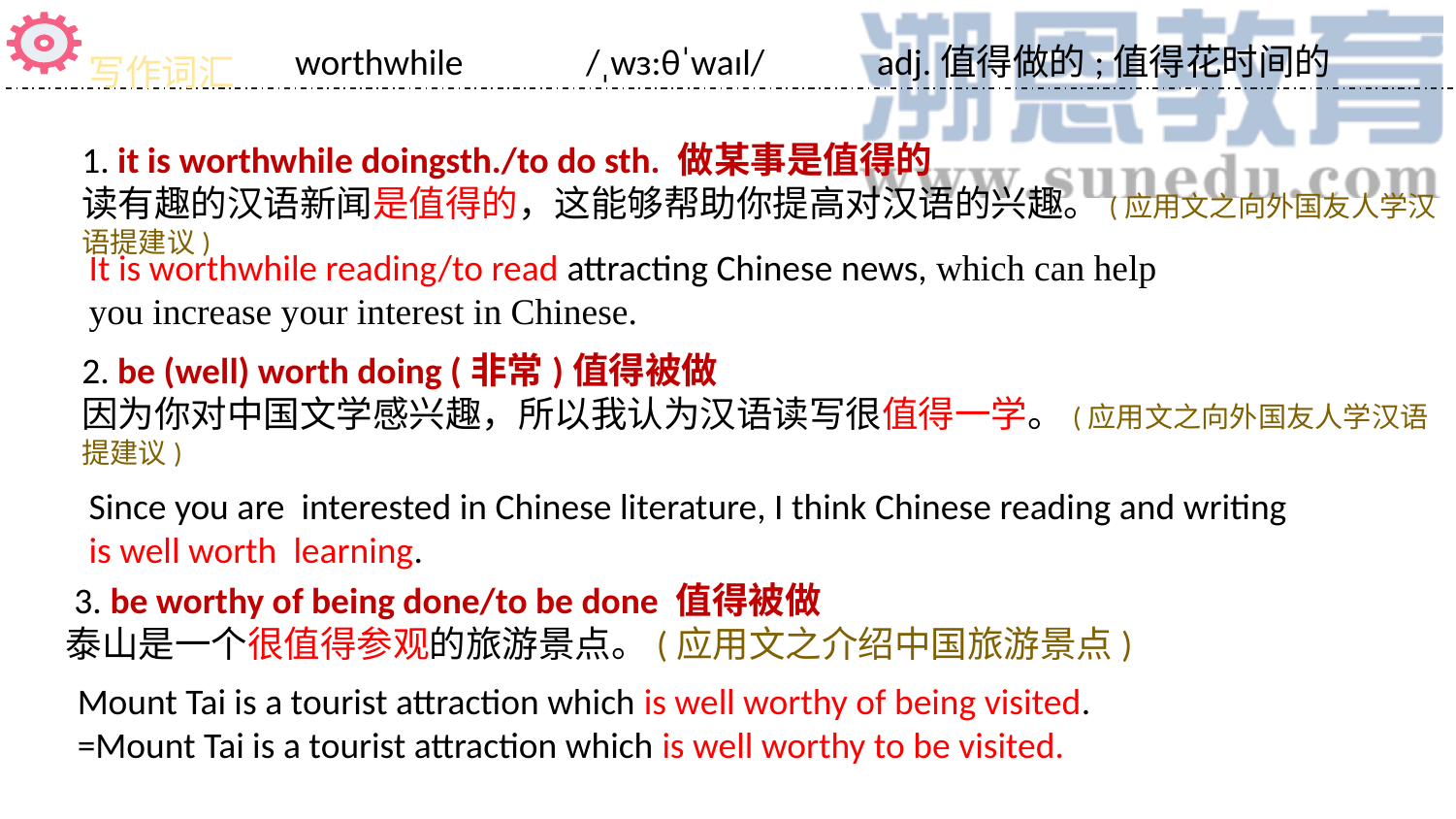

写作词汇
worthwhile	/ˌwɜ:θˈwaɪl/	adj.值得做的;值得花时间的
1. it is worthwhile doingsth./to do sth. 做某事是值得的
读有趣的汉语新闻是值得的，这能够帮助你提高对汉语的兴趣。(应用文之向外国友人学汉语提建议)

It is worthwhile reading/to read attracting Chinese news, which can help you increase your interest in Chinese.
2. be (well) worth doing (非常)值得被做
因为你对中国文学感兴趣，所以我认为汉语读写很值得一学。(应用文之向外国友人学汉语提建议)

Since you are  interested in Chinese literature, I think Chinese reading and writing is well worth  learning.
 3. be worthy of being done/to be done 值得被做
泰山是一个很值得参观的旅游景点。(应用文之介绍中国旅游景点)

Mount Tai is a tourist attraction which is well worthy of being visited.
=Mount Tai is a tourist attraction which is well worthy to be visited.